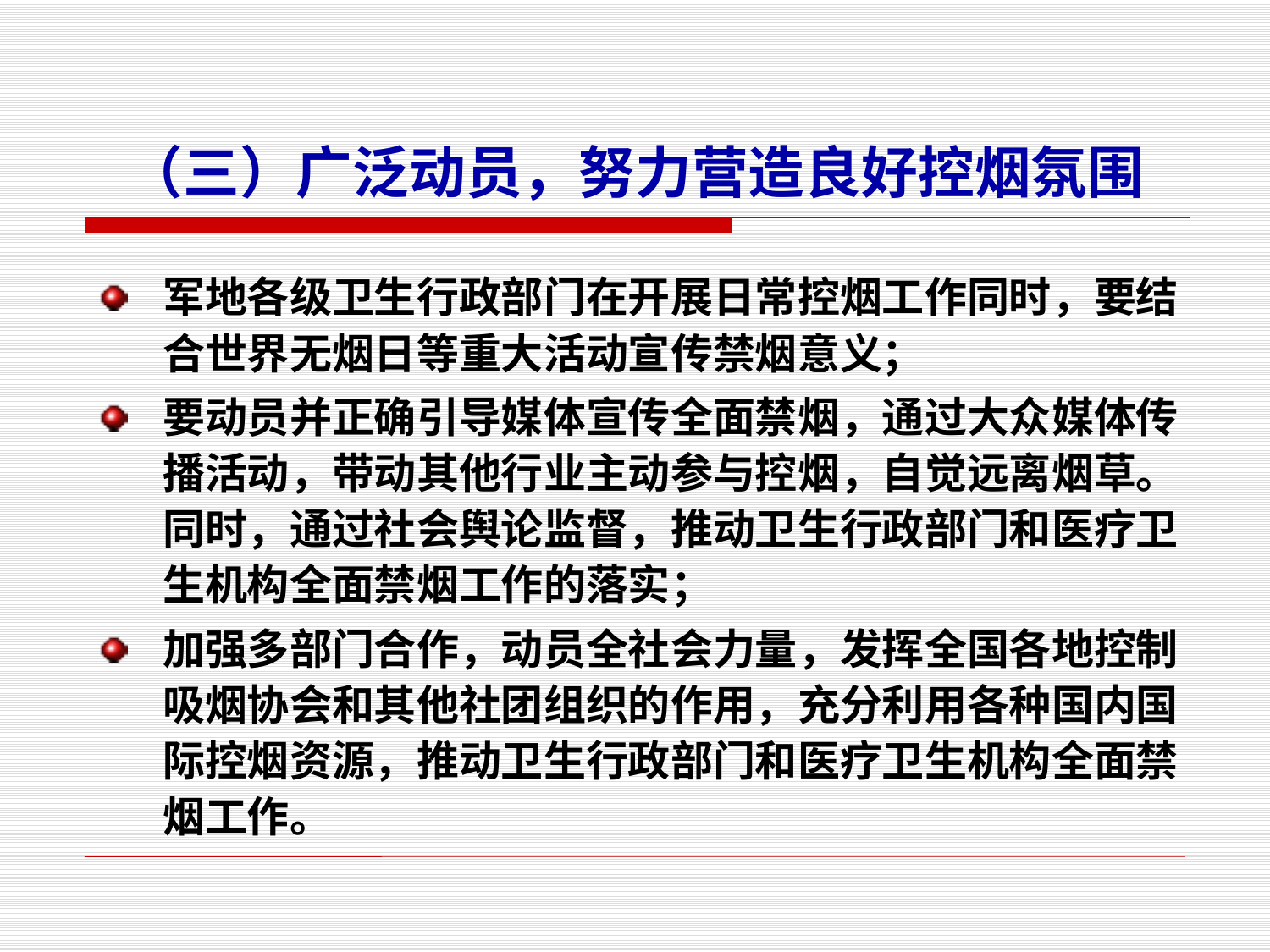

# （三）广泛动员，努力营造良好控烟氛围
军地各级卫生行政部门在开展日常控烟工作同时，要结合世界无烟日等重大活动宣传禁烟意义；
要动员并正确引导媒体宣传全面禁烟，通过大众媒体传播活动，带动其他行业主动参与控烟，自觉远离烟草。同时，通过社会舆论监督，推动卫生行政部门和医疗卫生机构全面禁烟工作的落实；
加强多部门合作，动员全社会力量，发挥全国各地控制吸烟协会和其他社团组织的作用，充分利用各种国内国际控烟资源，推动卫生行政部门和医疗卫生机构全面禁烟工作。